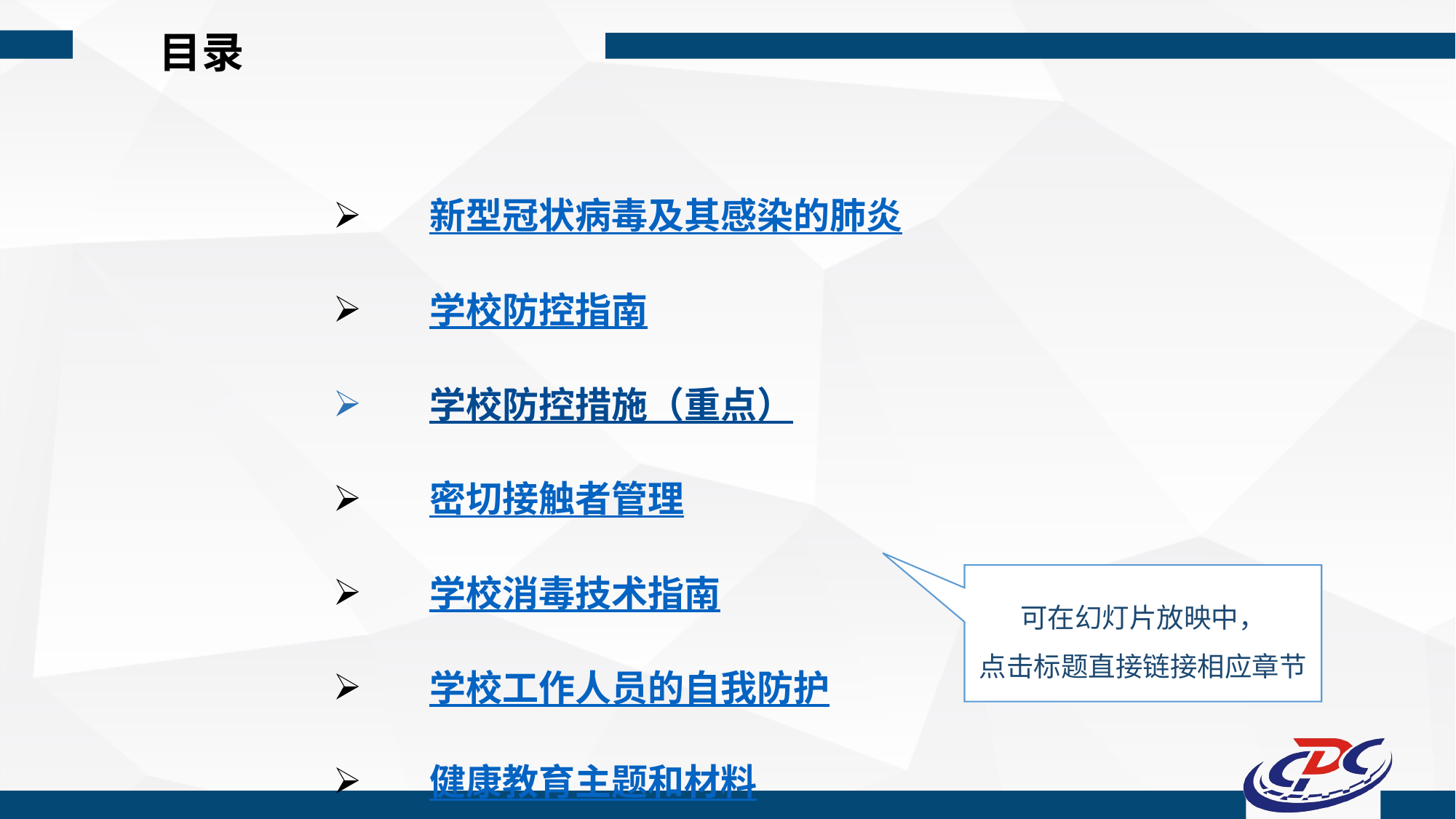

目录
新型冠状病毒及其感染的肺炎
学校防控指南
学校防控措施（重点）
密切接触者管理
学校消毒技术指南
学校工作人员的自我防护
健康教育主题和材料

可在幻灯片放映中，
点击标题直接链接相应章节